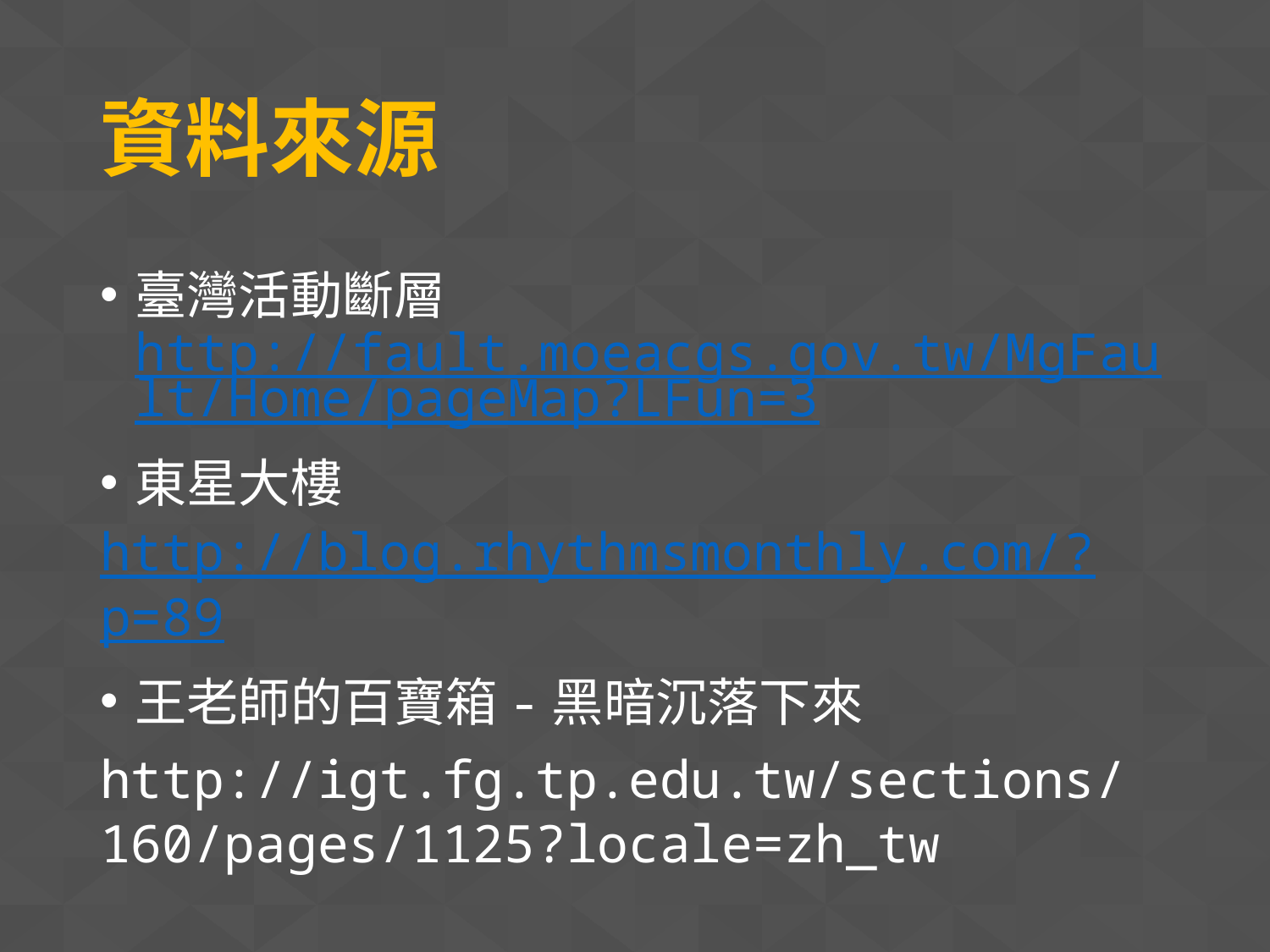

# 資料來源
臺灣活動斷層http://fault.moeacgs.gov.tw/MgFault/Home/pageMap?LFun=3
東星大樓
http://blog.rhythmsmonthly.com/?p=89
王老師的百寶箱-黑暗沉落下來
http://igt.fg.tp.edu.tw/sections/160/pages/1125?locale=zh_tw